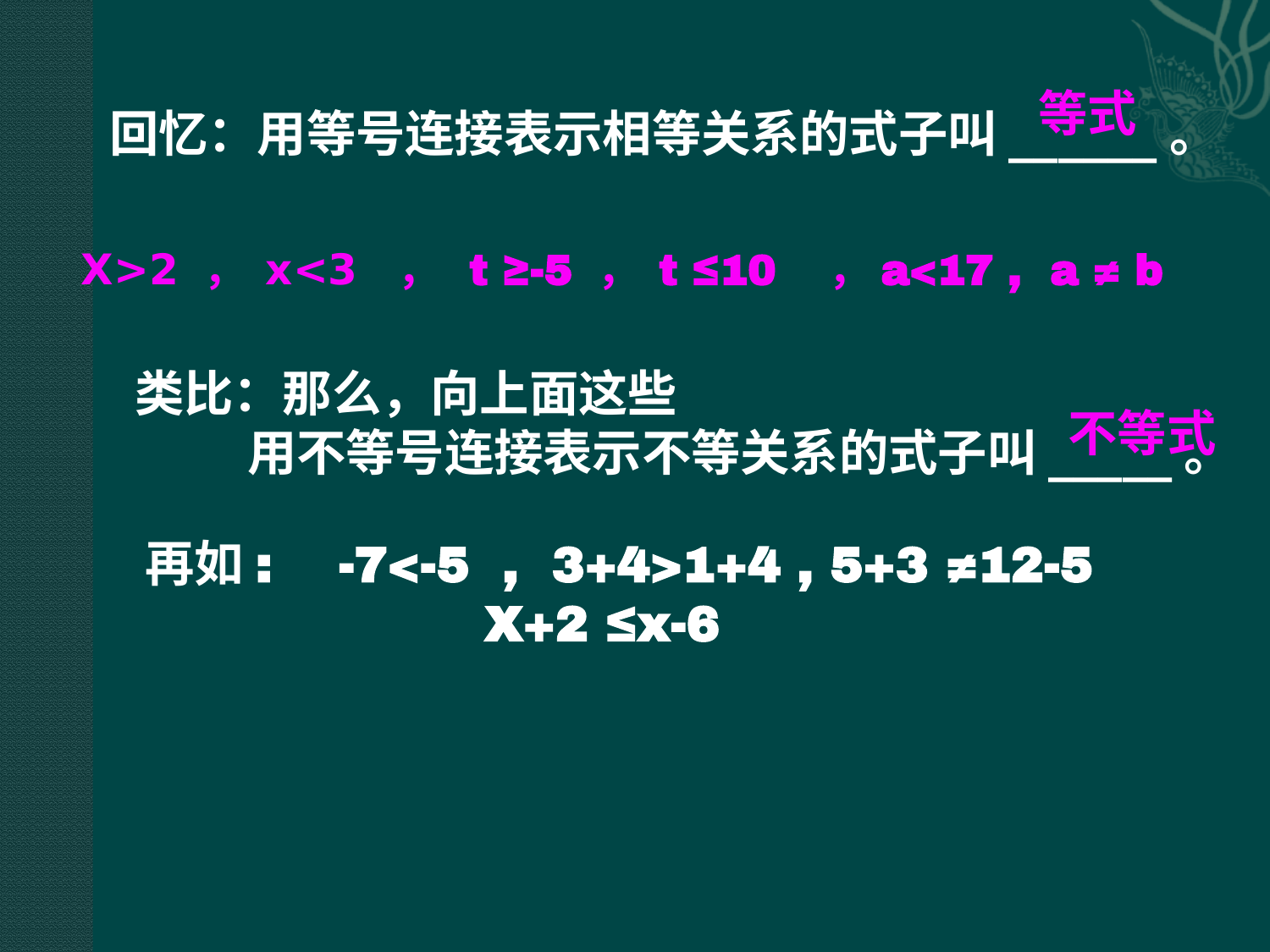

等式
回忆：用等号连接表示相等关系的式子叫______。

X>2 ， x<3  ，  t ≥-5 ， t ≤10   ，a<17 ,  a ≠ b
类比：那么，向上面这些
         用不等号连接表示不等关系的式子叫_____。

不等式
  再如:    -7<-5  ,  3+4>1+4 , 5+3 ≠12-5
X+2 ≤x-6